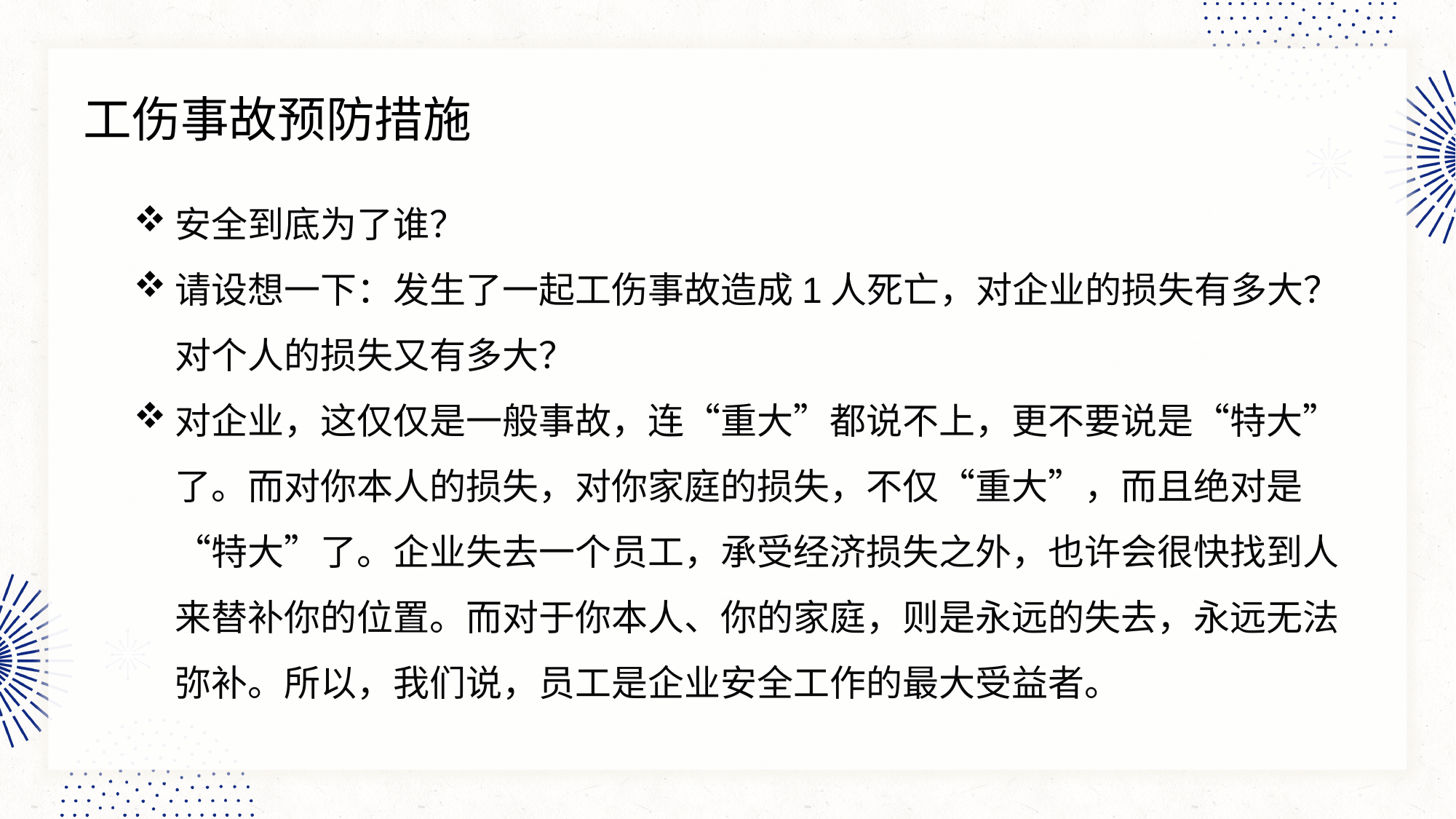

工伤事故预防措施
安全到底为了谁？
请设想一下：发生了一起工伤事故造成1人死亡，对企业的损失有多大？对个人的损失又有多大？
对企业，这仅仅是一般事故，连“重大”都说不上，更不要说是“特大”了。而对你本人的损失，对你家庭的损失，不仅“重大”，而且绝对是“特大”了。企业失去一个员工，承受经济损失之外，也许会很快找到人来替补你的位置。而对于你本人、你的家庭，则是永远的失去，永远无法弥补。所以，我们说，员工是企业安全工作的最大受益者。